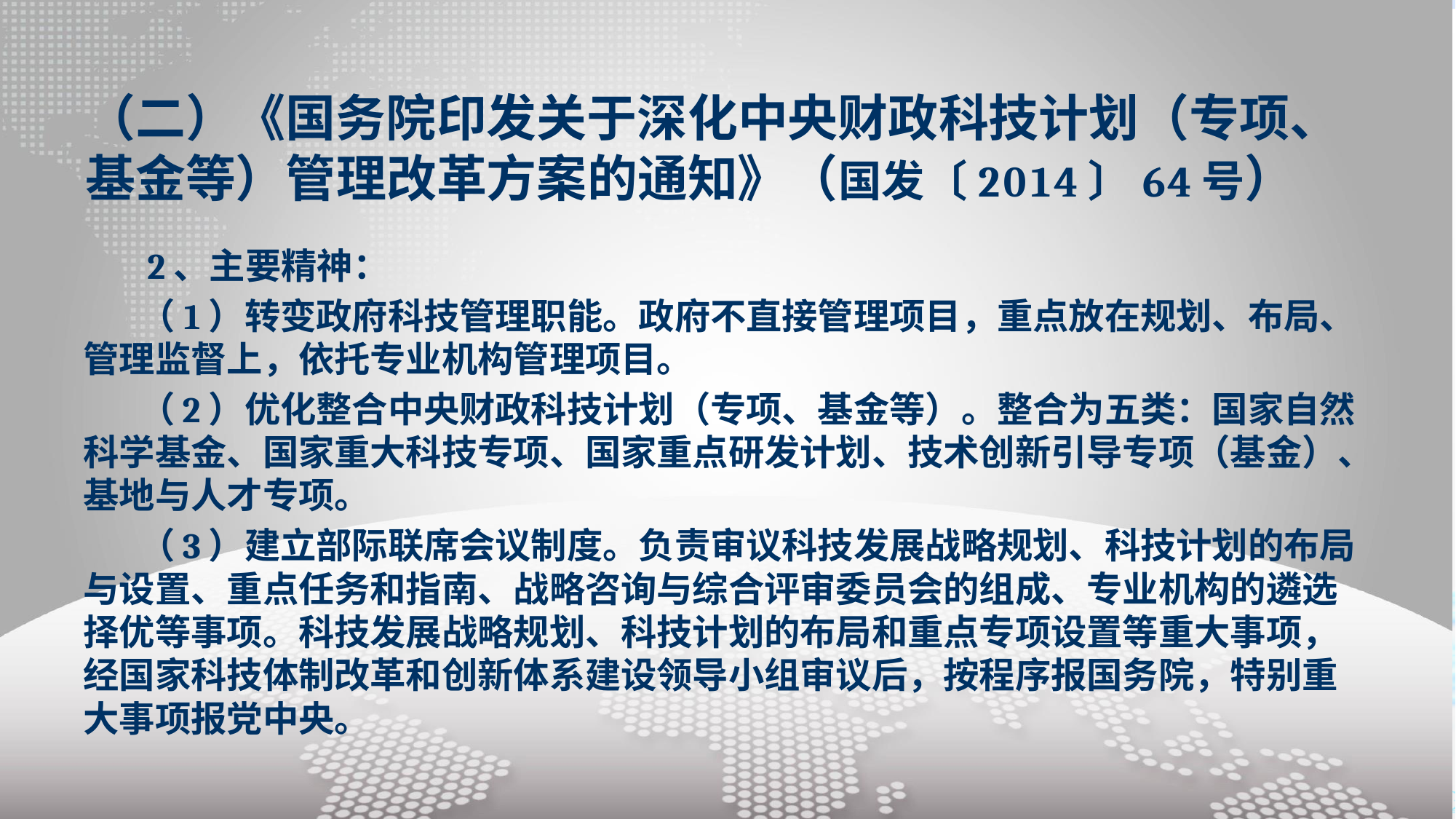

# （二）《国务院印发关于深化中央财政科技计划（专项、基金等）管理改革方案的通知》（国发〔2014〕64号）
        2、主要精神：
      （1）转变政府科技管理职能。政府不直接管理项目，重点放在规划、布局、管理监督上，依托专业机构管理项目。
      （2）优化整合中央财政科技计划（专项、基金等）。整合为五类：国家自然科学基金、国家重大科技专项、国家重点研发计划、技术创新引导专项（基金）、基地与人才专项。
      （3）建立部际联席会议制度。负责审议科技发展战略规划、科技计划的布局与设置、重点任务和指南、战略咨询与综合评审委员会的组成、专业机构的遴选择优等事项。科技发展战略规划、科技计划的布局和重点专项设置等重大事项，经国家科技体制改革和创新体系建设领导小组审议后，按程序报国务院，特别重大事项报党中央。